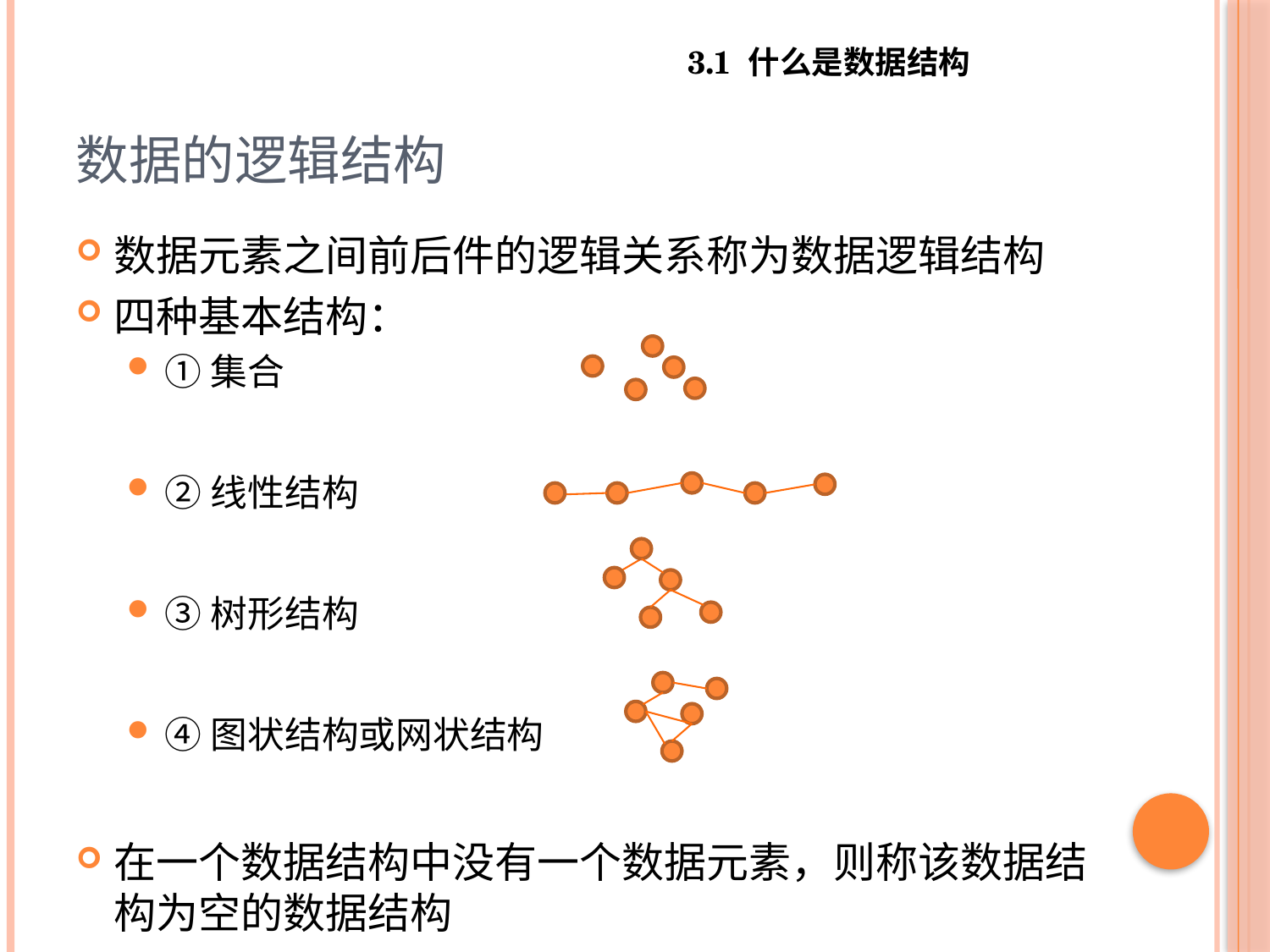

3.1 什么是数据结构
# 数据的逻辑结构
数据元素之间前后件的逻辑关系称为数据逻辑结构
四种基本结构：
①集合

②线性结构

③树形结构

④图状结构或网状结构

在一个数据结构中没有一个数据元素，则称该数据结构为空的数据结构